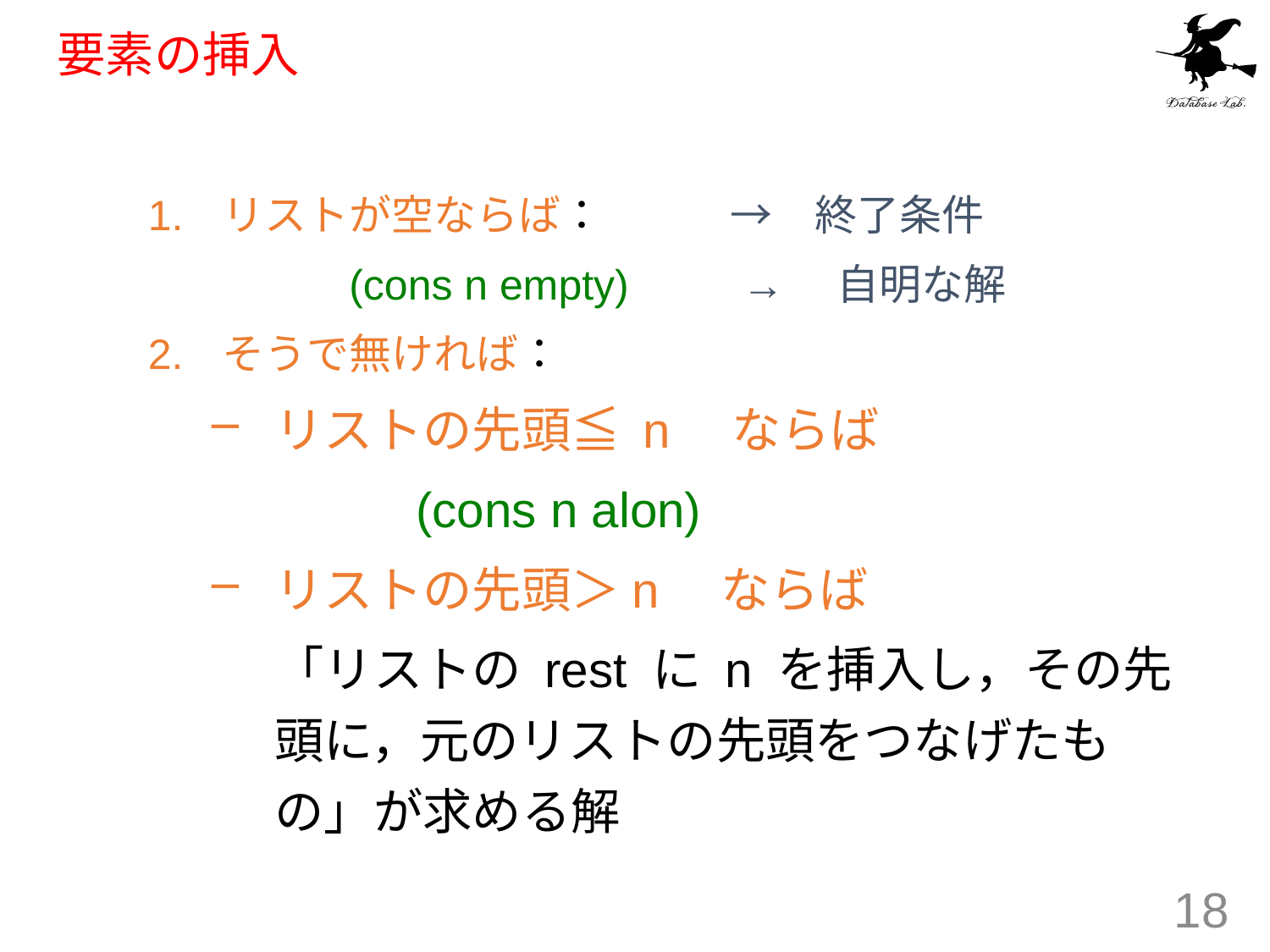

# 要素の挿入
リストが空ならば：　	→　終了条件
		(cons n empty)	 →　自明な解
そうで無ければ：
リストの先頭≦ n　ならば
		 (cons n alon)
リストの先頭＞n　ならば
	「リストの rest に n を挿入し，その先頭に，元のリストの先頭をつなげたもの」が求める解

18